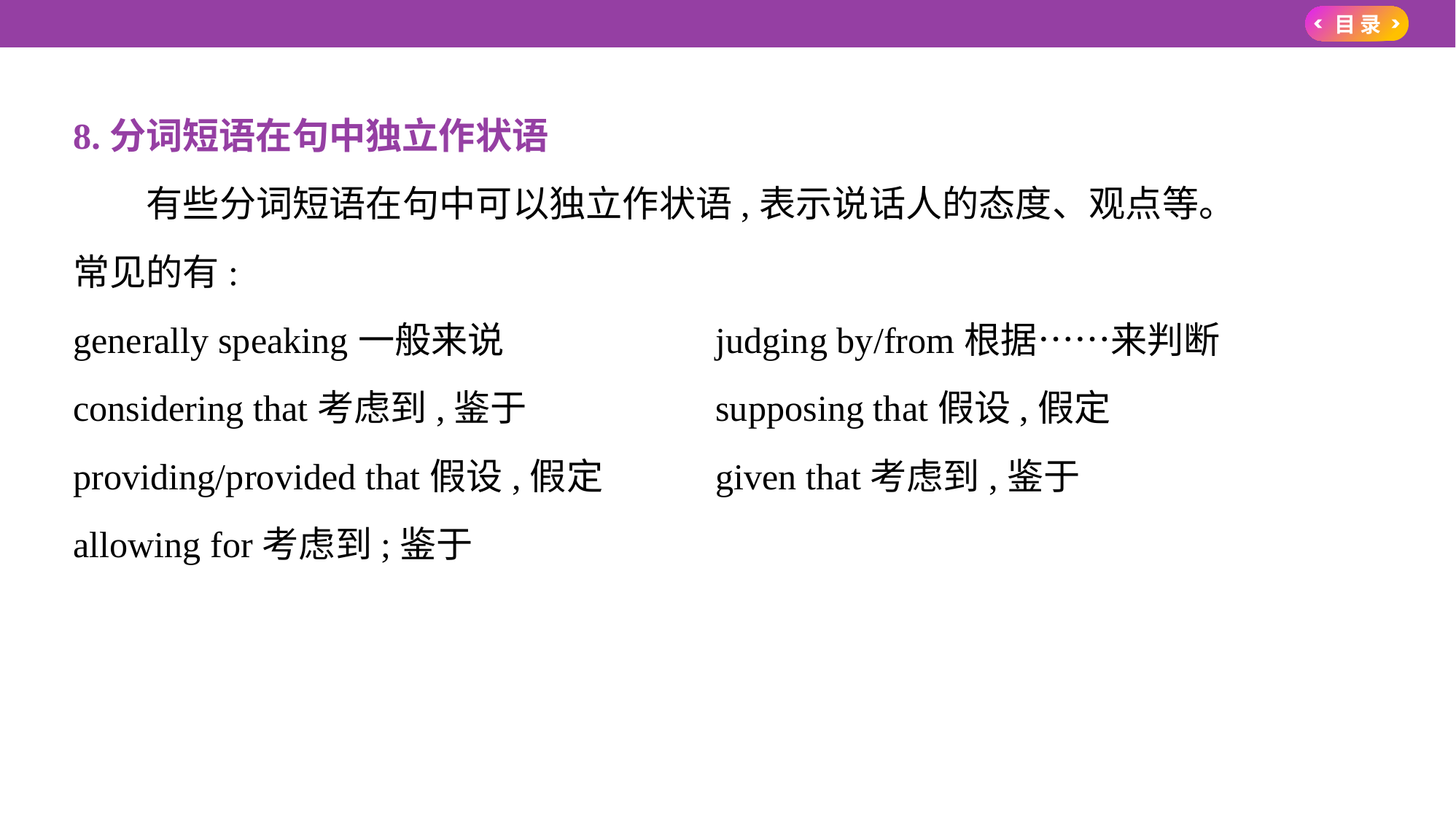

8.分词短语在句中独立作状语
　　有些分词短语在句中可以独立作状语,表示说话人的态度、观点等。
常见的有:
generally speaking一般来说	judging by/from根据……来判断
considering that考虑到,鉴于	supposing that假设,假定
providing/provided that假设,假定	given that考虑到,鉴于
allowing for考虑到;鉴于